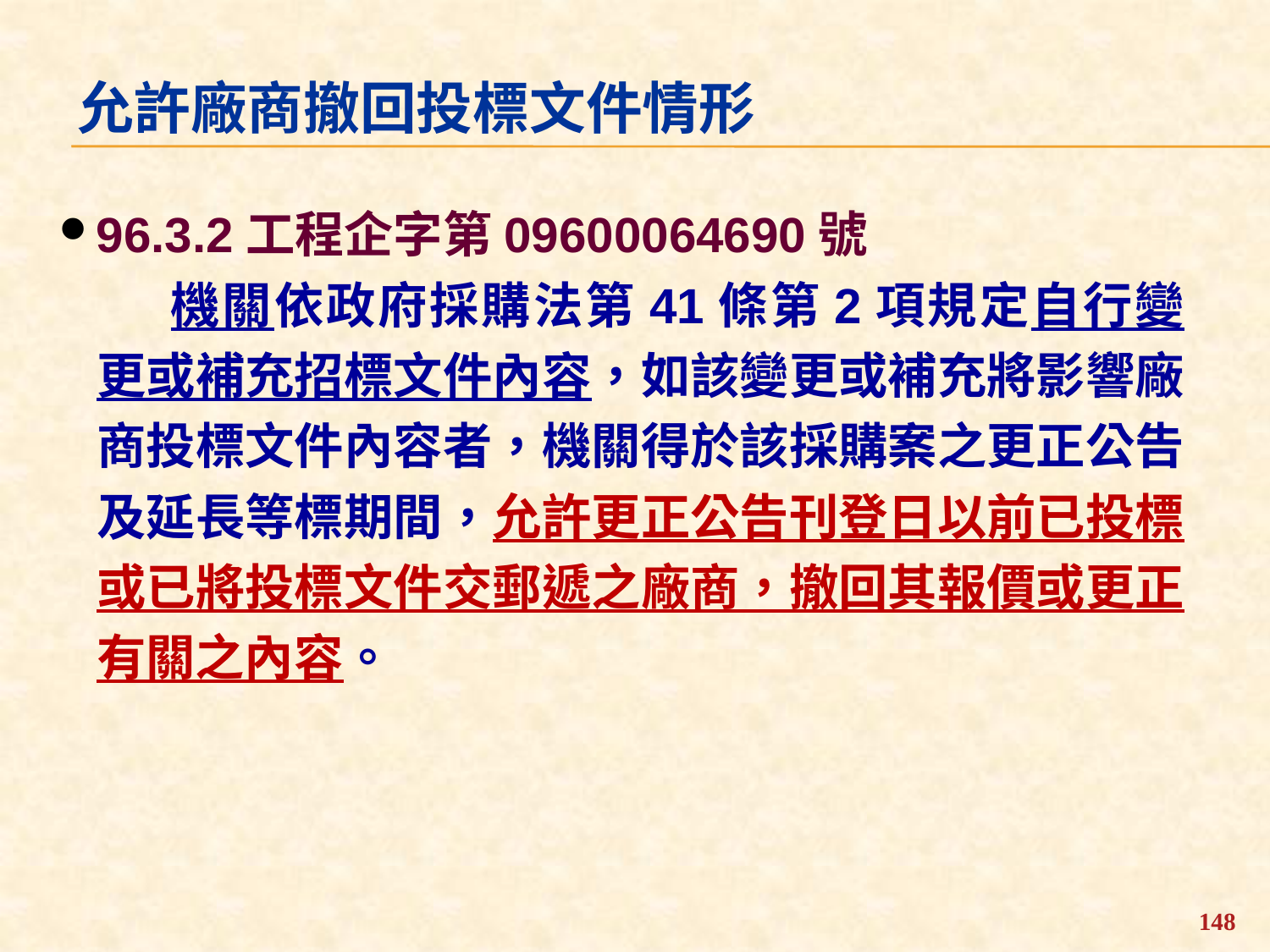

允許廠商撤回投標文件情形
96.3.2工程企字第09600064690號
機關依政府採購法第41條第2項規定自行變更或補充招標文件內容，如該變更或補充將影響廠商投標文件內容者，機關得於該採購案之更正公告及延長等標期間，允許更正公告刊登日以前已投標或已將投標文件交郵遞之廠商，撤回其報價或更正有關之內容。
148